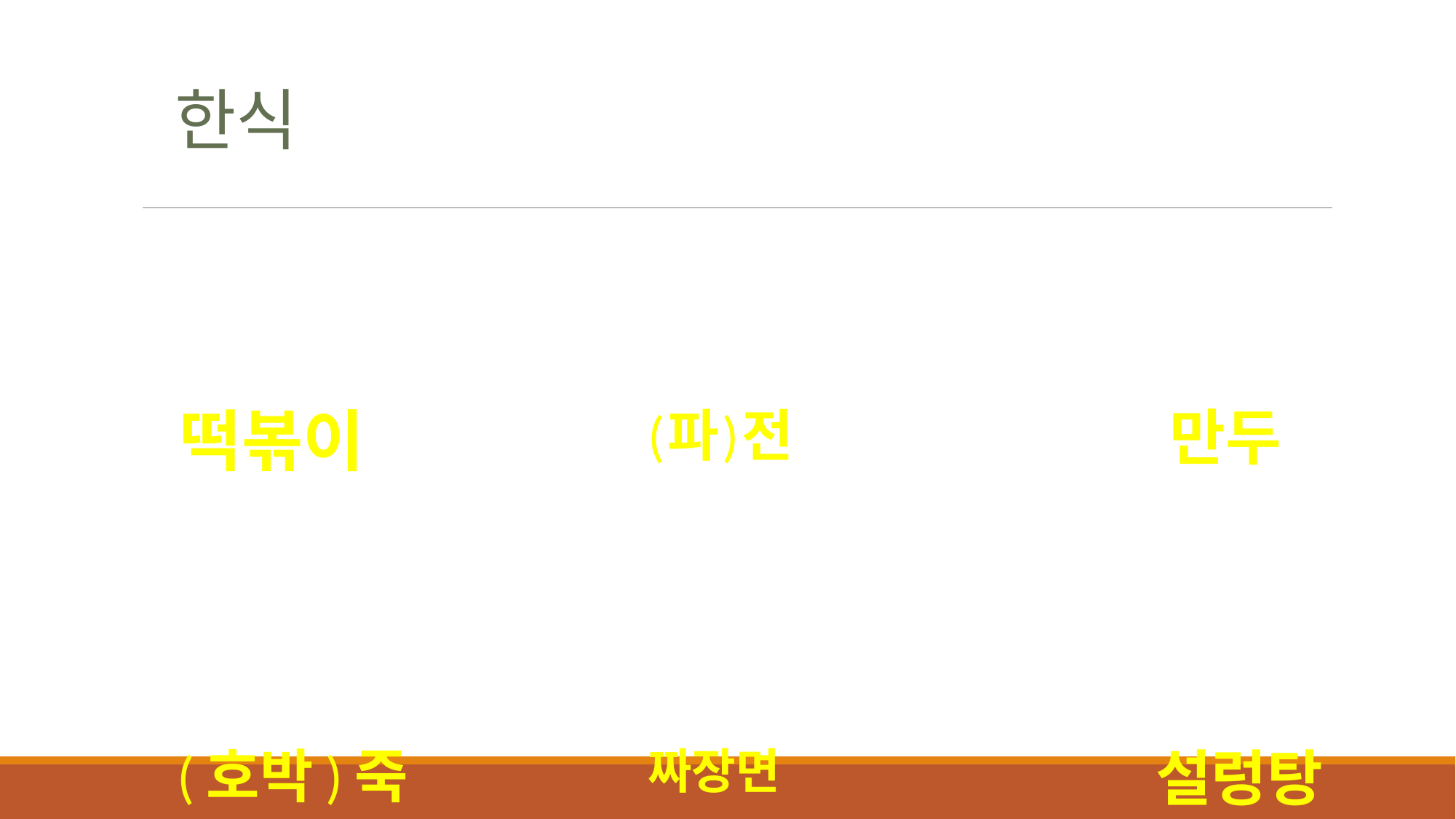

한식
 (파)전
만두
떡볶이
(호박)죽
 짜장면
 설렁탕